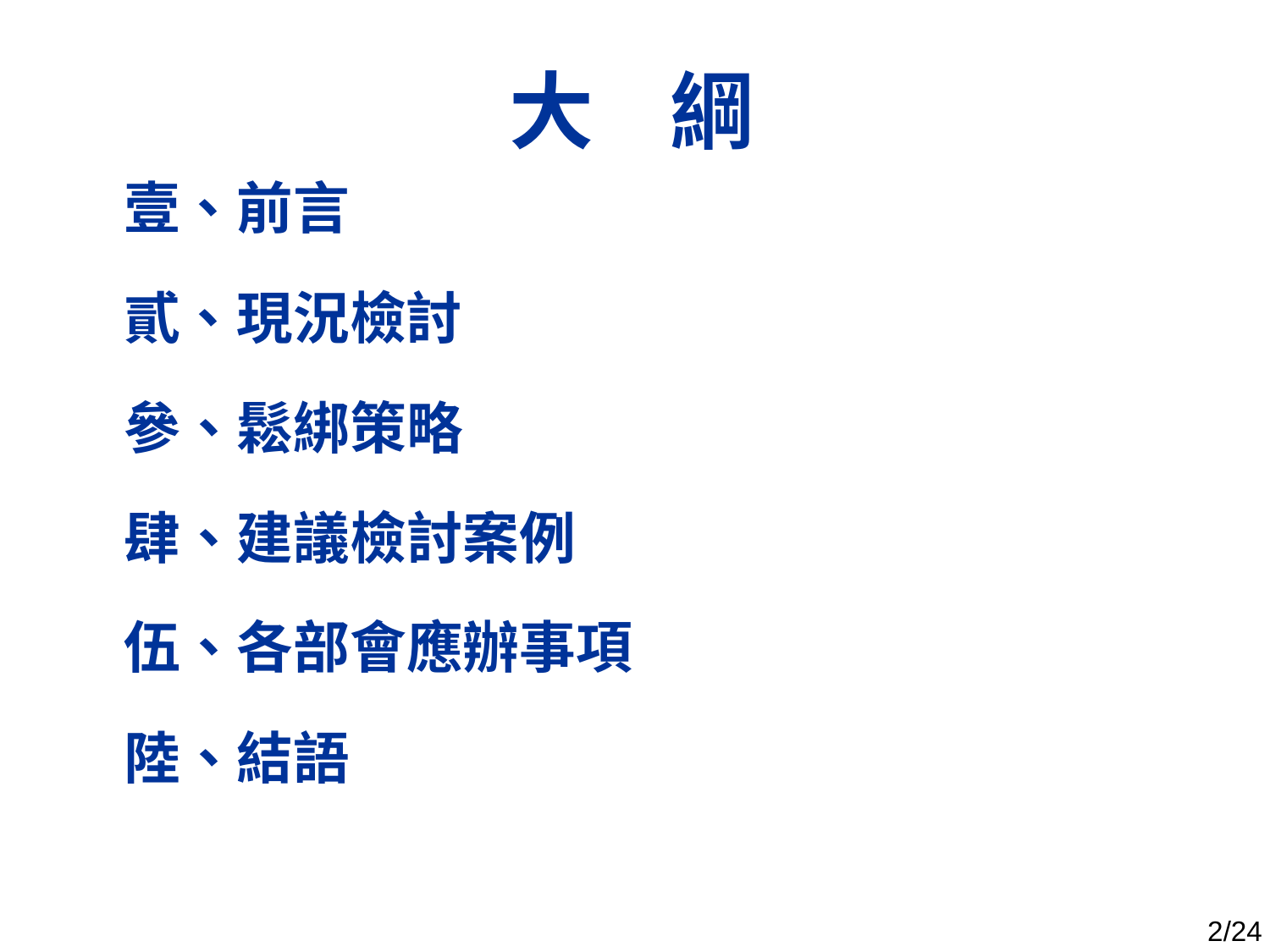

大    綱
壹、前言
貳、現況檢討
參、鬆綁策略
肆、建議檢討案例
伍、各部會應辦事項
陸、結語